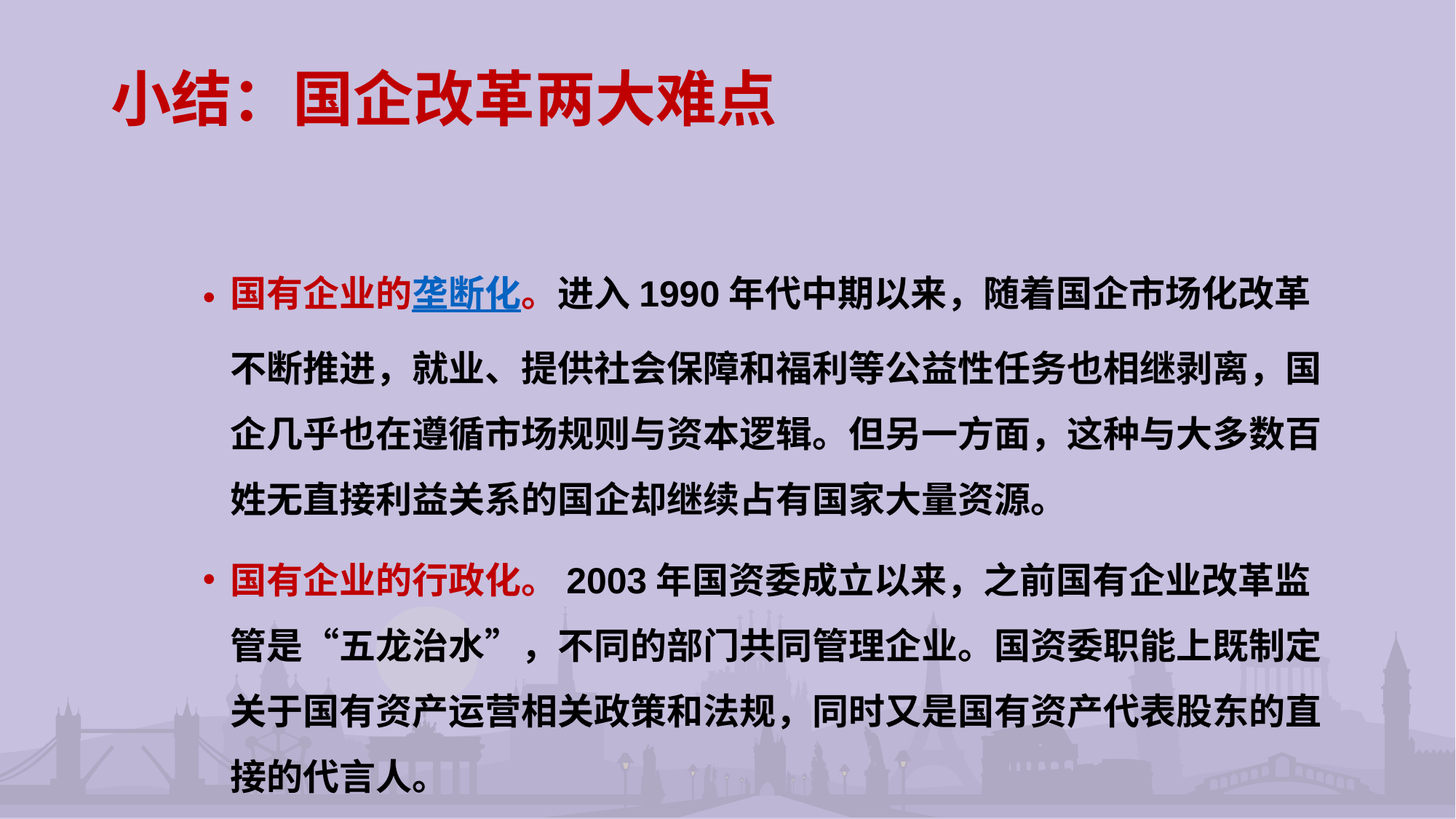

# 小结：国企改革两大难点
国有企业的垄断化。进入1990年代中期以来，随着国企市场化改革不断推进，就业、提供社会保障和福利等公益性任务也相继剥离，国企几乎也在遵循市场规则与资本逻辑。但另一方面，这种与大多数百姓无直接利益关系的国企却继续占有国家大量资源。
国有企业的行政化。2003年国资委成立以来，之前国有企业改革监管是“五龙治水”，不同的部门共同管理企业。国资委职能上既制定关于国有资产运营相关政策和法规，同时又是国有资产代表股东的直接的代言人。